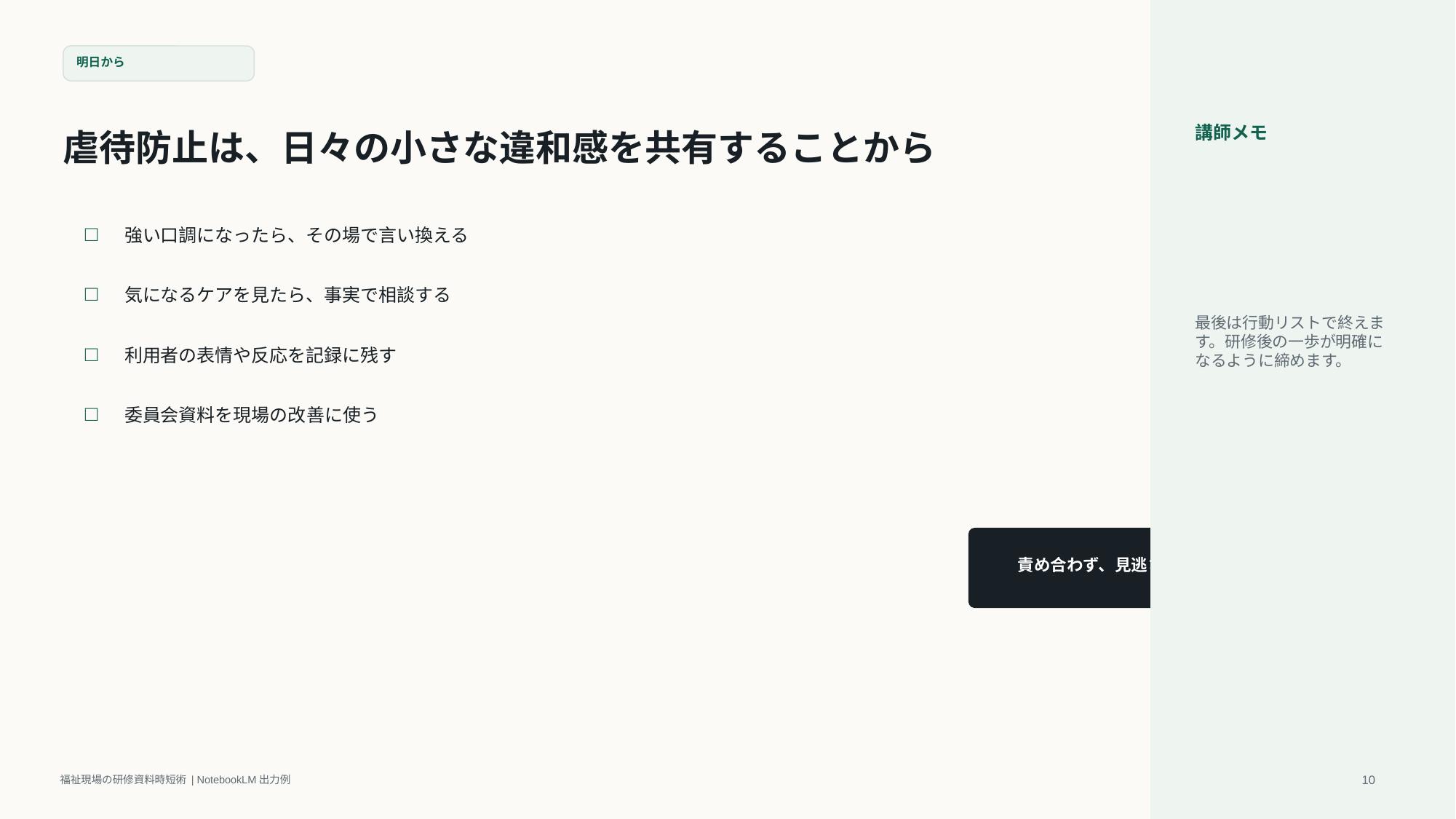

明日から
虐待防止は、日々の小さな違和感を共有することから
講師メモ
最後は行動リストで終えます。研修後の一歩が明確になるように締めます。
□
強い口調になったら、その場で言い換える
□
気になるケアを見たら、事実で相談する
□
利用者の表情や反応を記録に残す
□
委員会資料を現場の改善に使う

責め合わず、見逃さず、チームで直す。
10
福祉現場の研修資料時短術 | NotebookLM出力例